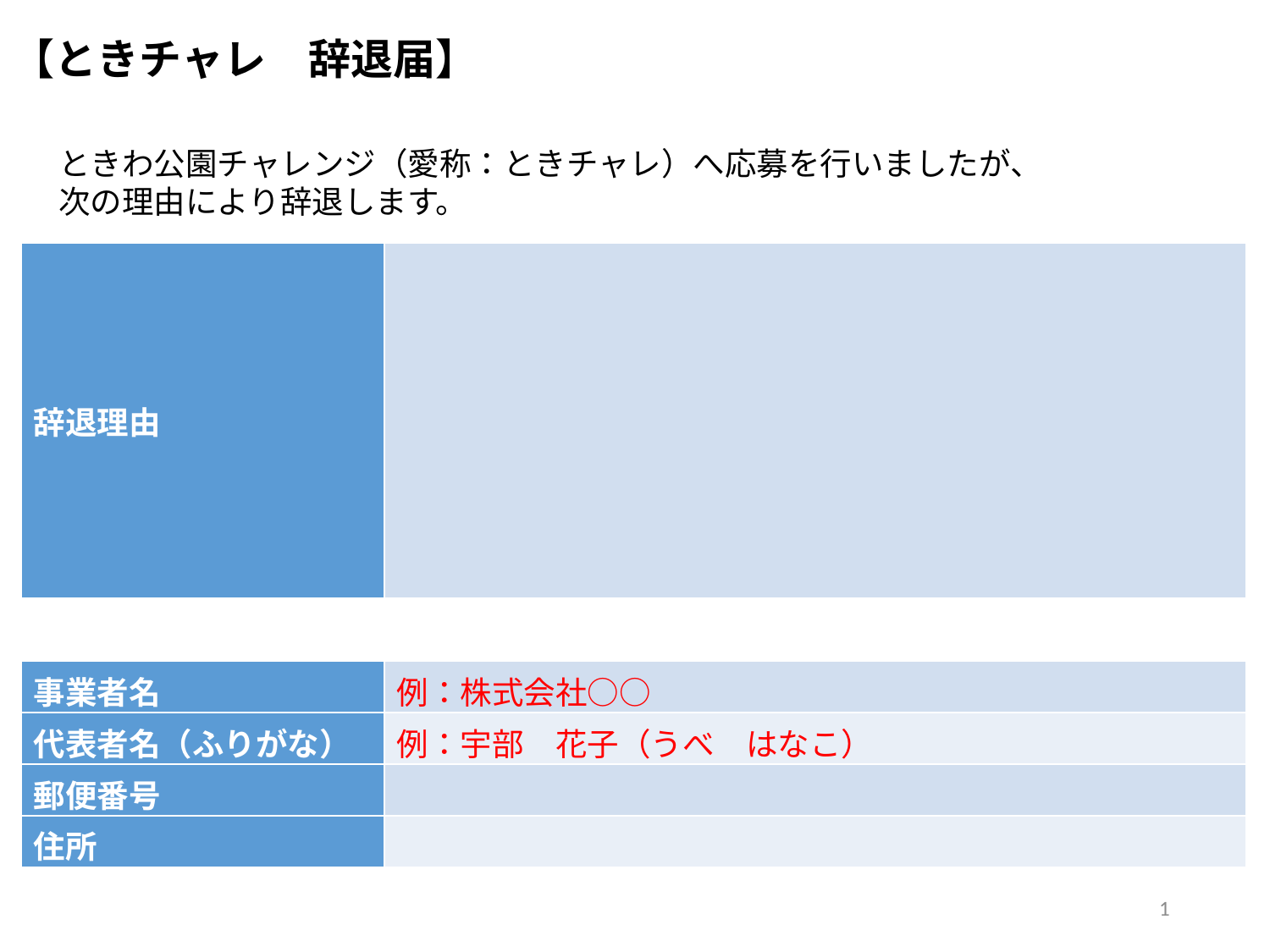

【ときチャレ　辞退届】
ときわ公園チャレンジ（愛称：ときチャレ）へ応募を行いましたが、
次の理由により辞退します。
| 辞退理由 |  |
| --- | --- |
| 事業者名 | 例：株式会社○○ |
| --- | --- |
| 代表者名（ふりがな） | 例：宇部　花子（うべ　はなこ） |
| 郵便番号 |  |
| 住所 |  |
1